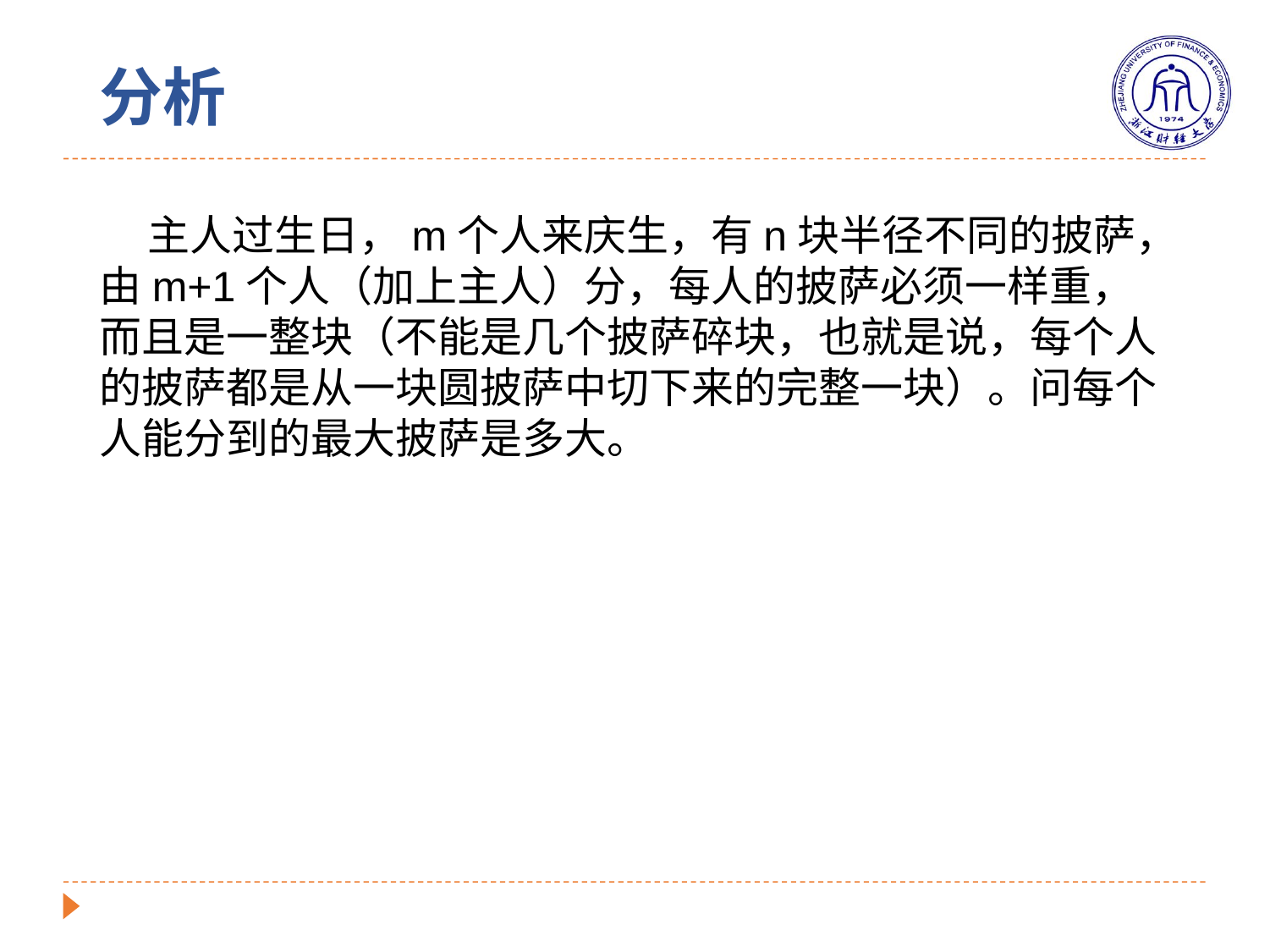

# 分析
    主人过生日，m个人来庆生，有n块半径不同的披萨，由m+1个人（加上主人）分，每人的披萨必须一样重，而且是一整块（不能是几个披萨碎块，也就是说，每个人的披萨都是从一块圆披萨中切下来的完整一块）。问每个人能分到的最大披萨是多大。
67